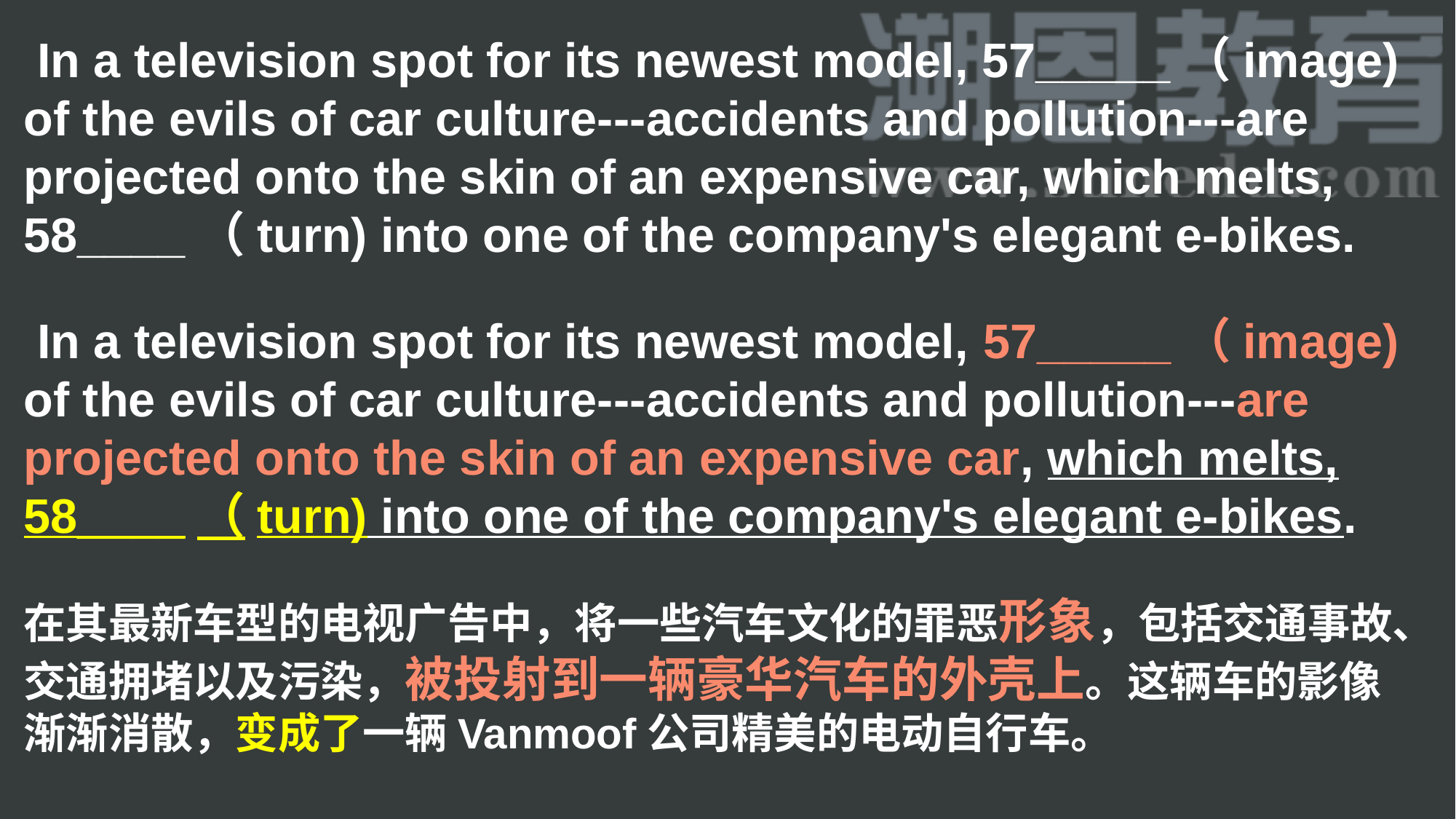

In a television spot for its newest model, 57_____（image) of the evils of car culture---accidents and pollution---are projected onto the skin of an expensive car, which melts, 58____（turn) into one of the company's elegant e-bikes.

 In a television spot for its newest model, 57_____（image) of the evils of car culture---accidents and pollution---are projected onto the skin of an expensive car, which melts, 58____（turn) into one of the company's elegant e-bikes.
在其最新车型的电视广告中，将一些汽车文化的罪恶形象，包括交通事故、交通拥堵以及污染，被投射到一辆豪华汽车的外壳上。这辆车的影像渐渐消散，变成了一辆Vanmoof公司精美的电动自行车。